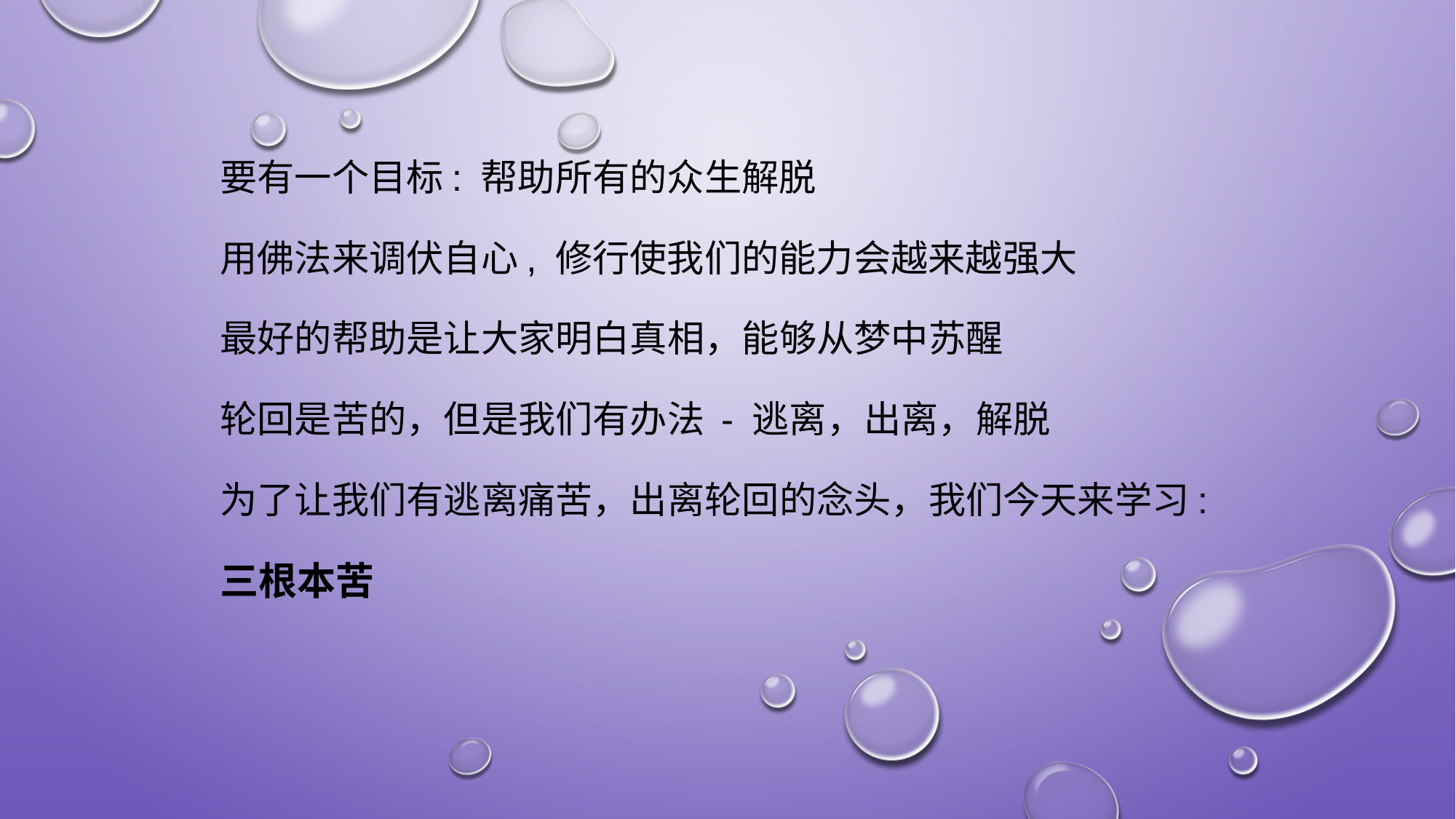

# 要有一个目标: 帮助所有的众生解脱 用佛法来调伏自心, 修行使我们的能力会越来越强大 最好的帮助是让大家明白真相，能够从梦中苏醒 轮回是苦的，但是我们有办法 - 逃离，出离，解脱 为了让我们有逃离痛苦，出离轮回的念头，我们今天来学习: 三根本苦